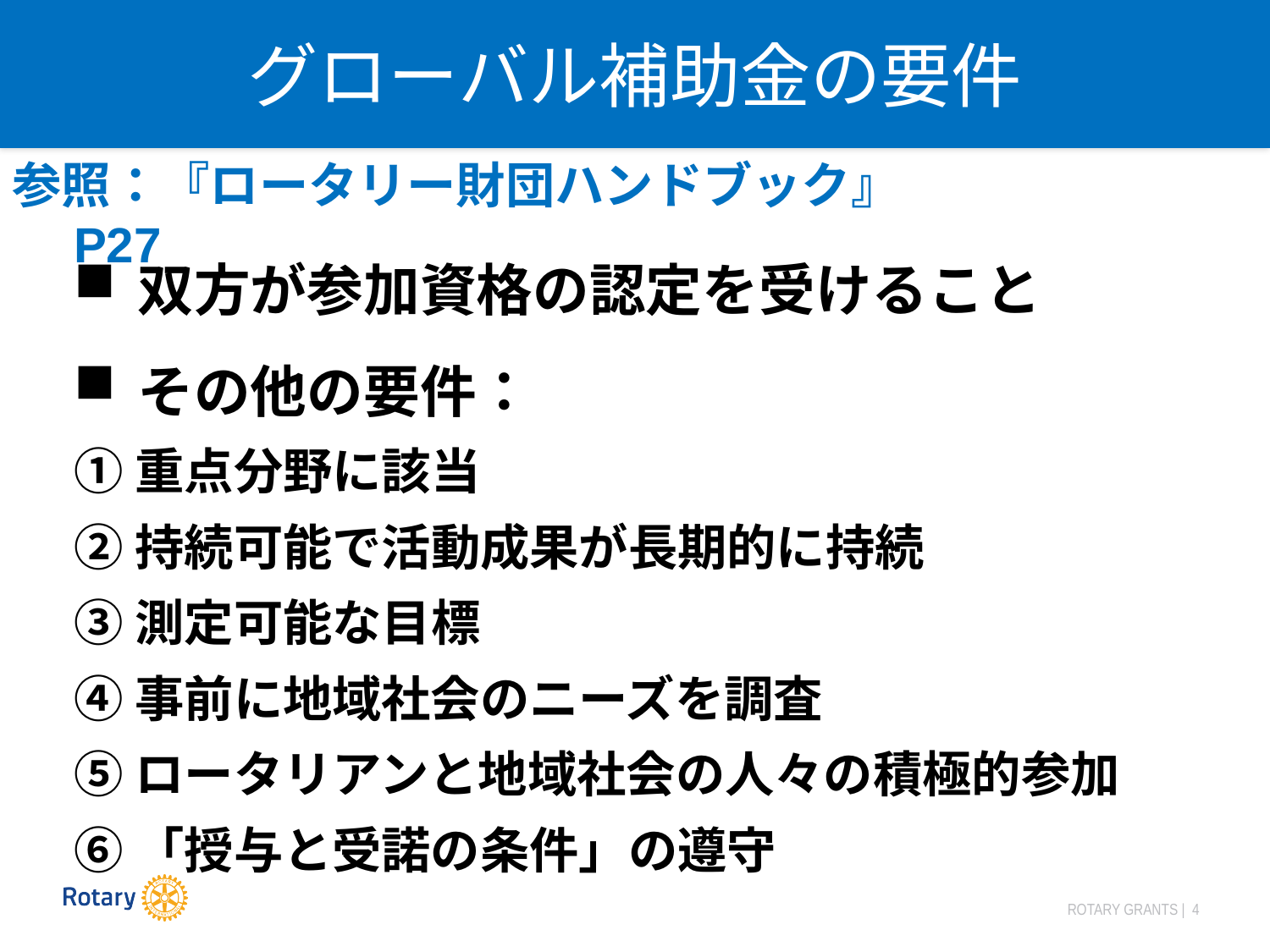

グローバル補助金の要件

参照：『ロータリー財団ハンドブック』　P27
双方が参加資格の認定を受けること
その他の要件：
①重点分野に該当
②持続可能で活動成果が長期的に持続
③測定可能な目標
④事前に地域社会のニーズを調査
⑤ロータリアンと地域社会の人々の積極的参加
⑥「授与と受諾の条件」の遵守